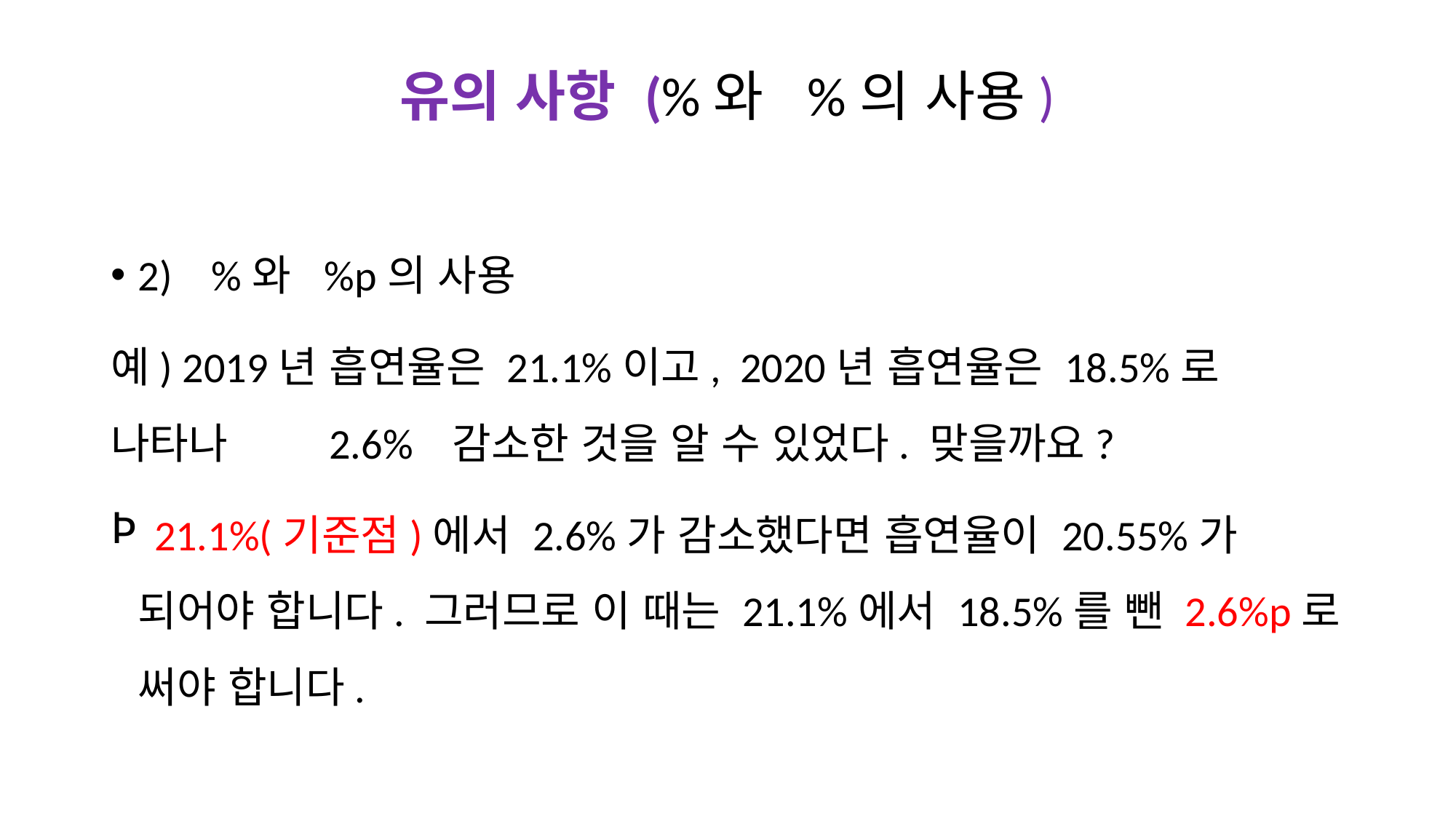

# 유의 사항 (%와  %의 사용)
2)    %와  %p의 사용
예) 2019년 흡연율은 21.1%이고,  2020년 흡연율은 18.5%로 나타나  	2.6%   감소한 것을 알 수 있었다. 맞을까요?
 21.1%(기준점)에서 2.6%가 감소했다면 흡연율이 20.55%가 되어야 합니다. 그러므로 이 때는 21.1%에서 18.5%를 뺀 2.6%p로 써야 합니다.